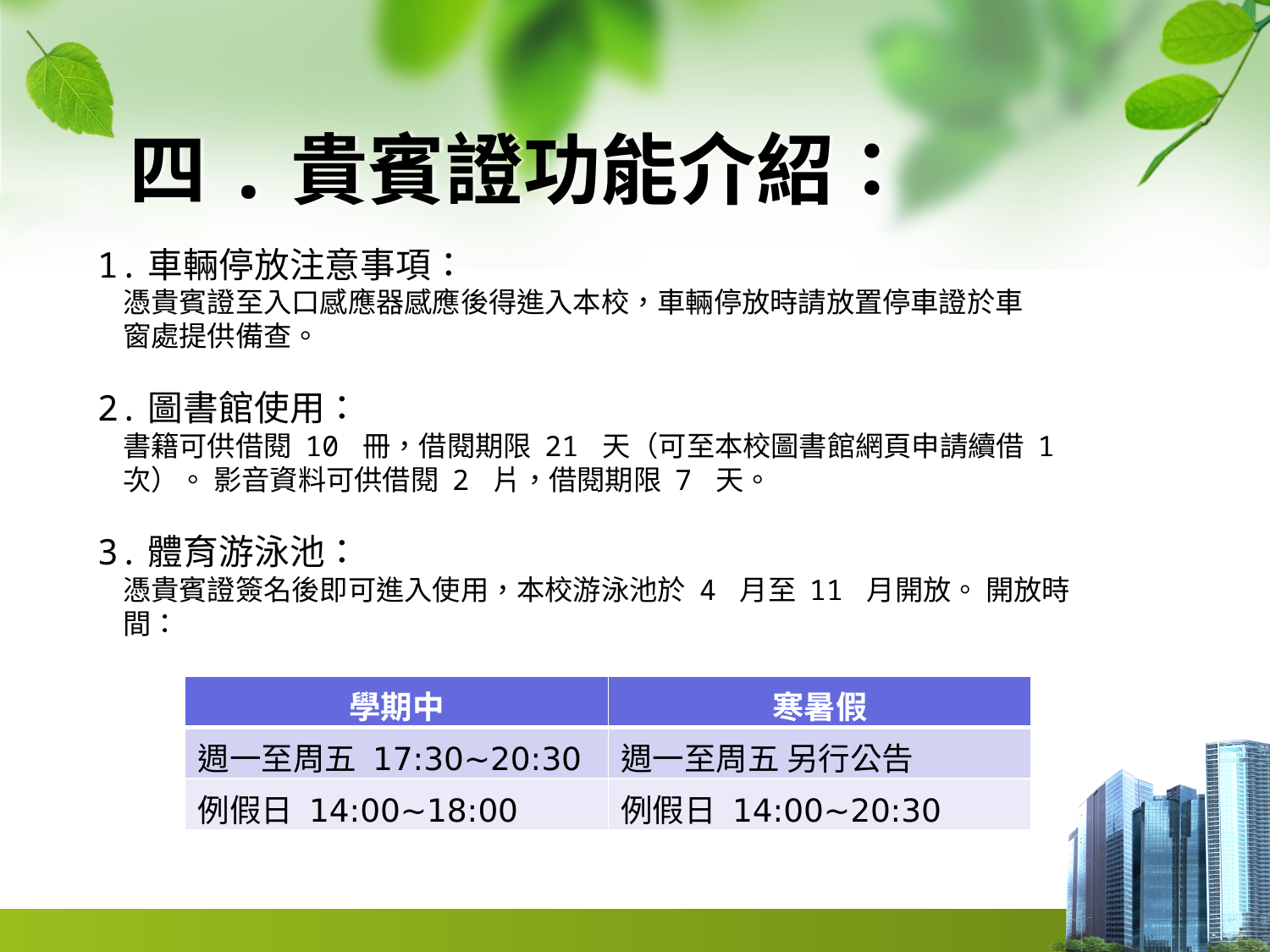

# 四.貴賓證功能介紹：
1.車輛停放注意事項：
   憑貴賓證至入口感應器感應後得進入本校，車輛停放時請放置停車證於車
   窗處提供備查。

2.圖書館使用：
   書籍可供借閱 10 冊，借閱期限 21 天（可至本校圖書館網頁申請續借 1
   次）。 影音資料可供借閱 2 片，借閱期限 7 天。

3.體育游泳池：
   憑貴賓證簽名後即可進入使用，本校游泳池於 4 月至 11 月開放。 開放時
   間：
| 學期中 | 寒暑假 |
| --- | --- |
| 週一至周五 17:30~20:30 | 週一至周五 另行公告 |
| 例假日 14:00~18:00 | 例假日 14:00~20:30 |